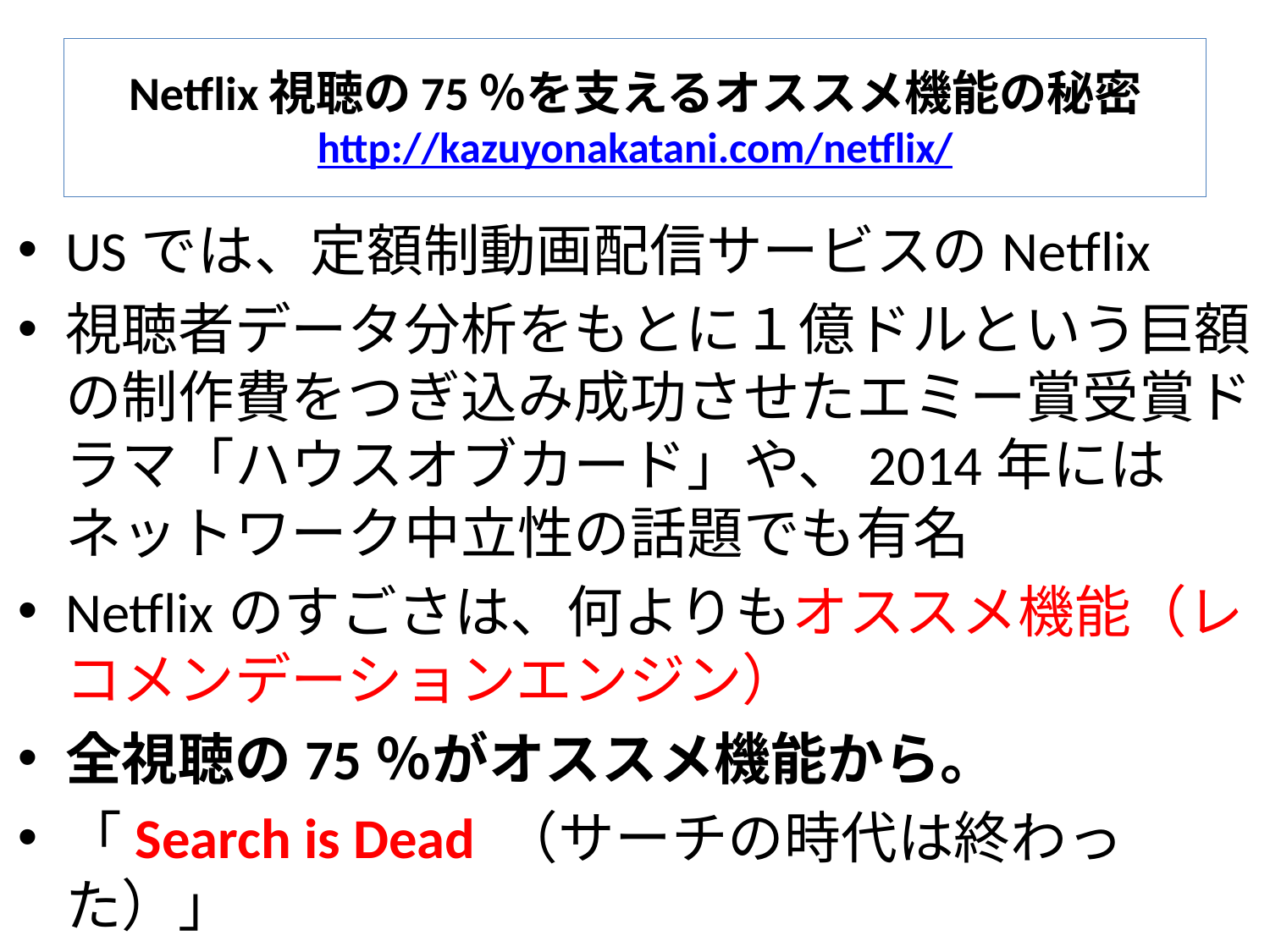

# Netflix視聴の75％を支えるオススメ機能の秘密 http://kazuyonakatani.com/netflix/
USでは、定額制動画配信サービスのNetflix
視聴者データ分析をもとに１億ドルという巨額の制作費をつぎ込み成功させたエミー賞受賞ドラマ「ハウスオブカード」や、2014年にはネットワーク中立性の話題でも有名
Netflixのすごさは、何よりもオススメ機能（レコメンデーションエンジン）
全視聴の75％がオススメ機能から。
「Search is Dead （サーチの時代は終わった）」